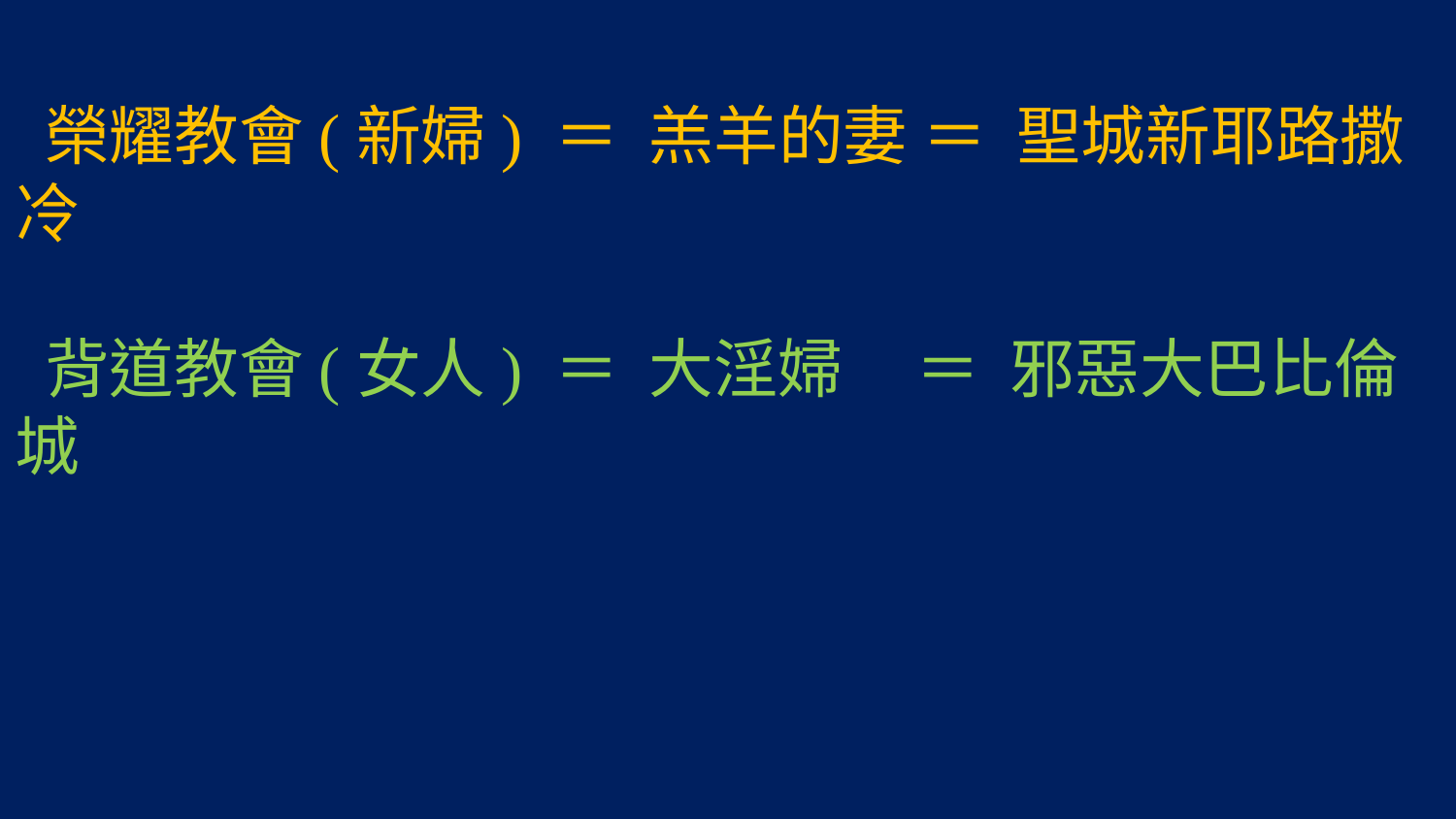

榮耀教會(新婦) ＝  羔羊的妻 ＝  聖城新耶路撒冷

 背道教會(女人) ＝  大淫婦     ＝  邪惡大巴比倫城